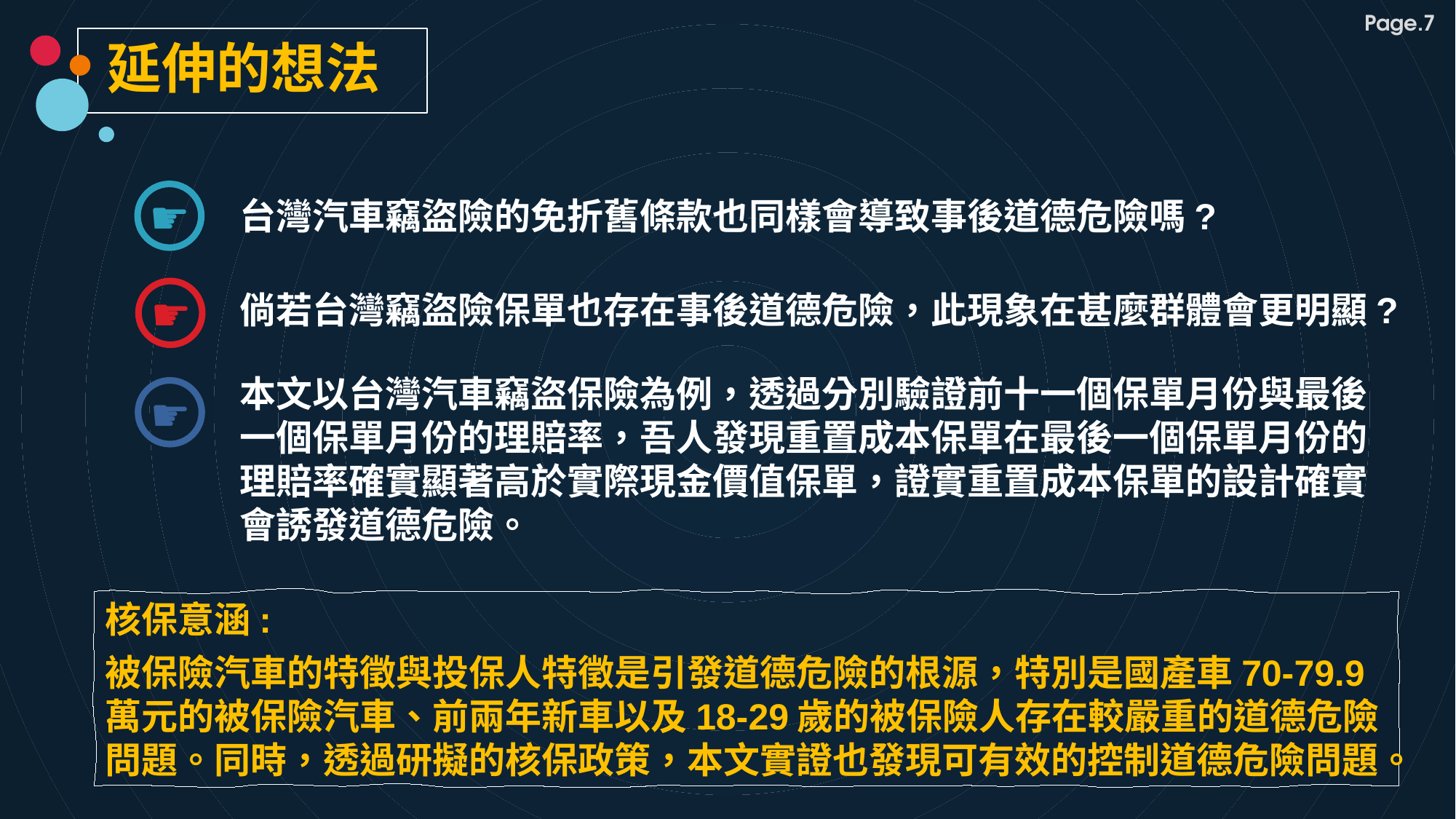

延伸的想法

☛

台灣汽車竊盜險的免折舊條款也同樣會導致事後道德危險嗎?
☛

倘若台灣竊盜險保單也存在事後道德危險，此現象在甚麼群體會更明顯?
本文以台灣汽車竊盜保險為例，透過分別驗證前十一個保單月份與最後一個保單月份的理賠率，吾人發現重置成本保單在最後一個保單月份的理賠率確實顯著高於實際現金價值保單，證實重置成本保單的設計確實會誘發道德危險。

☛
核保意涵:
被保險汽車的特徵與投保人特徵是引發道德危險的根源，特別是國產車70-79.9萬元的被保險汽車、前兩年新車以及18-29歲的被保險人存在較嚴重的道德危險問題。同時，透過研擬的核保政策，本文實證也發現可有效的控制道德危險問題。